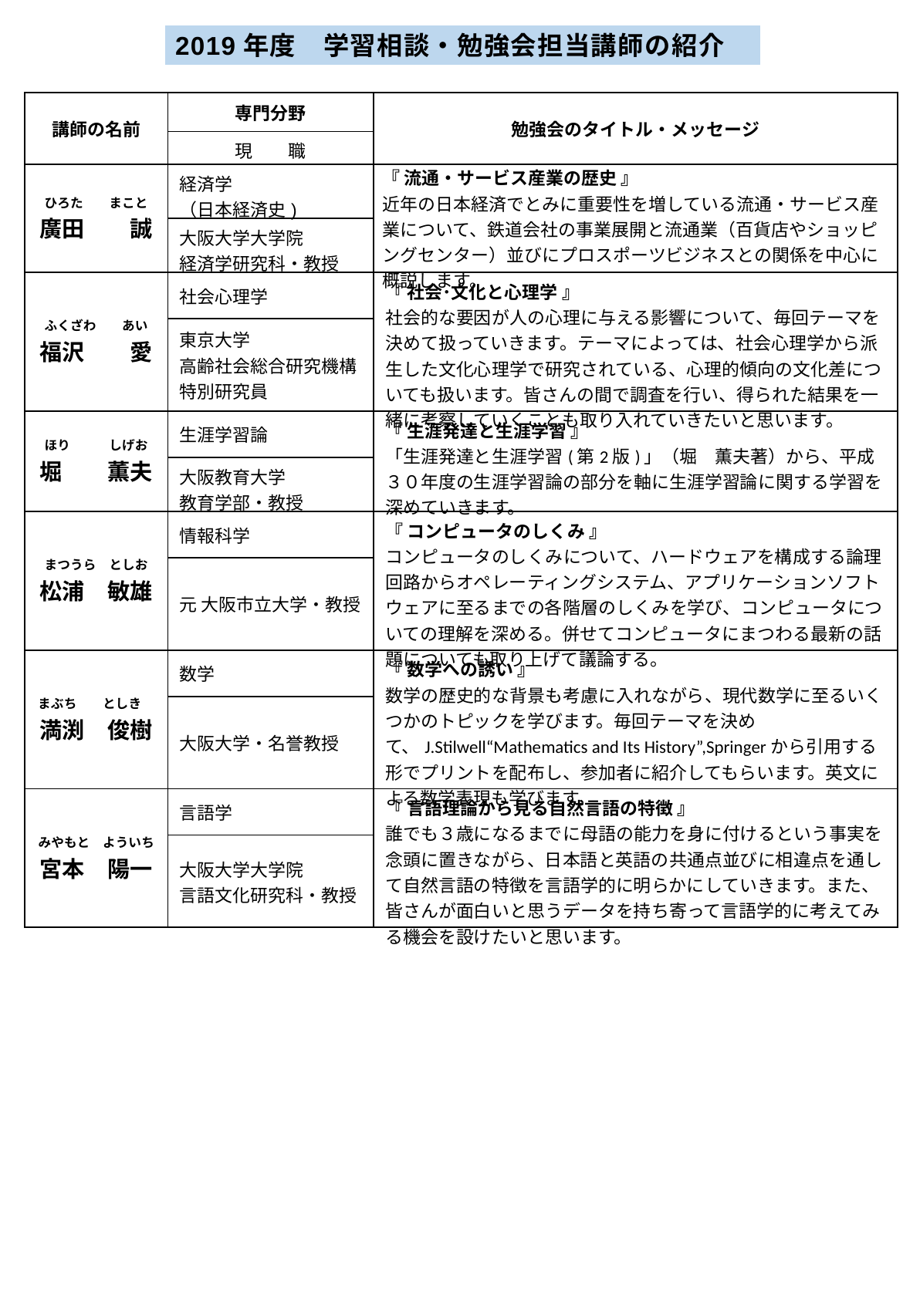

2019年度　学習相談・勉強会担当講師の紹介
| 講師の名前 | 専門分野 | 勉強会のタイトル・メッセージ |
| --- | --- | --- |
|  | 現　　職 |  |
| ひろた　　まこと廣田　　誠 | 経済学 （日本経済史) | 『 流通・サービス産業の歴史 』 近年の日本経済でとみに重要性を増している流通・サービス産業について、鉄道会社の事業展開と流通業（百貨店やショッピングセンター）並びにプロスポーツビジネスとの関係を中心に概説します。 |
|  | 大阪大学大学院 経済学研究科・教授 |  |
| ふくざわ　　あい福沢　　愛 | 社会心理学 | 『 社会･文化と心理学 』 社会的な要因が人の心理に与える影響について、毎回テーマを決めて扱っていきます。テーマによっては、社会心理学から派生した文化心理学で研究されている、心理的傾向の文化差についても扱います。皆さんの間で調査を行い、得られた結果を一緒に考察していくことも取り入れていきたいと思います。 |
|  | 東京大学 高齢社会総合研究機構 特別研究員 |  |
| ほり　　　しげお堀　　薫夫 | 生涯学習論 | 『 生涯発達と生涯学習 』 「生涯発達と生涯学習(第2版)」（堀　薫夫著）から、平成３０年度の生涯学習論の部分を軸に生涯学習論に関する学習を深めていきます。 |
|  | 大阪教育大学 教育学部・教授 |  |
| まつうら　としお松浦　敏雄 | 情報科学 | 『 コンピュータのしくみ 』 コンピュータのしくみについて、ハードウェアを構成する論理回路からオペレーティングシステム、アプリケーションソフトウェアに至るまでの各階層のしくみを学び、コンピュータについての理解を深める。併せてコンピュータにまつわる最新の話題についても取り上げて議論する。 |
|  | 元 大阪市立大学・教授 |  |
| まぶち　　としき　満渕　俊樹 | 数学 | 『 数学への誘い 』 数学の歴史的な背景も考慮に入れながら、現代数学に至るいくつかのトピックを学びます。毎回テーマを決めて、J.Stilwell“Mathematics and Its History”,Springerから引用する形でプリントを配布し、参加者に紹介してもらいます。英文による数学表現も学びます。 |
|  | 大阪大学・名誉教授 |  |
| みやもと　よういち宮本　陽一 | 言語学 | 『 言語理論から見る自然言語の特徴 』 誰でも３歳になるまでに母語の能力を身に付けるという事実を念頭に置きながら、日本語と英語の共通点並びに相違点を通して自然言語の特徴を言語学的に明らかにしていきます。また、皆さんが面白いと思うデータを持ち寄って言語学的に考えてみる機会を設けたいと思います。 |
|  | 大阪大学大学院 言語文化研究科・教授 |  |